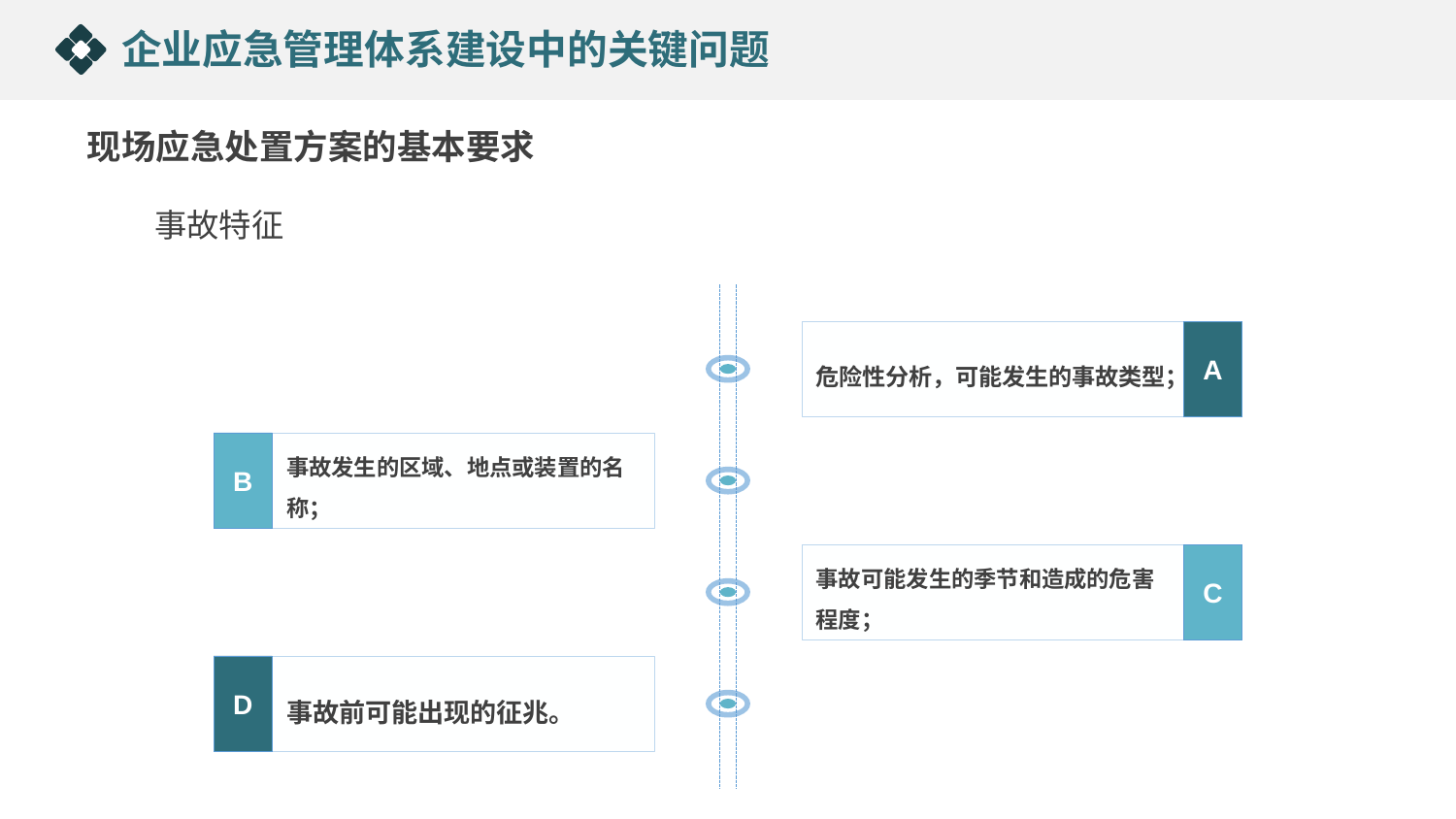

企业应急管理体系建设中的关键问题
现场应急处置方案的基本要求
事故特征
危险性分析，可能发生的事故类型；
A

B
事故发生的区域、地点或装置的名称；

事故可能发生的季节和造成的危害程度；
C

D
事故前可能出现的征兆。